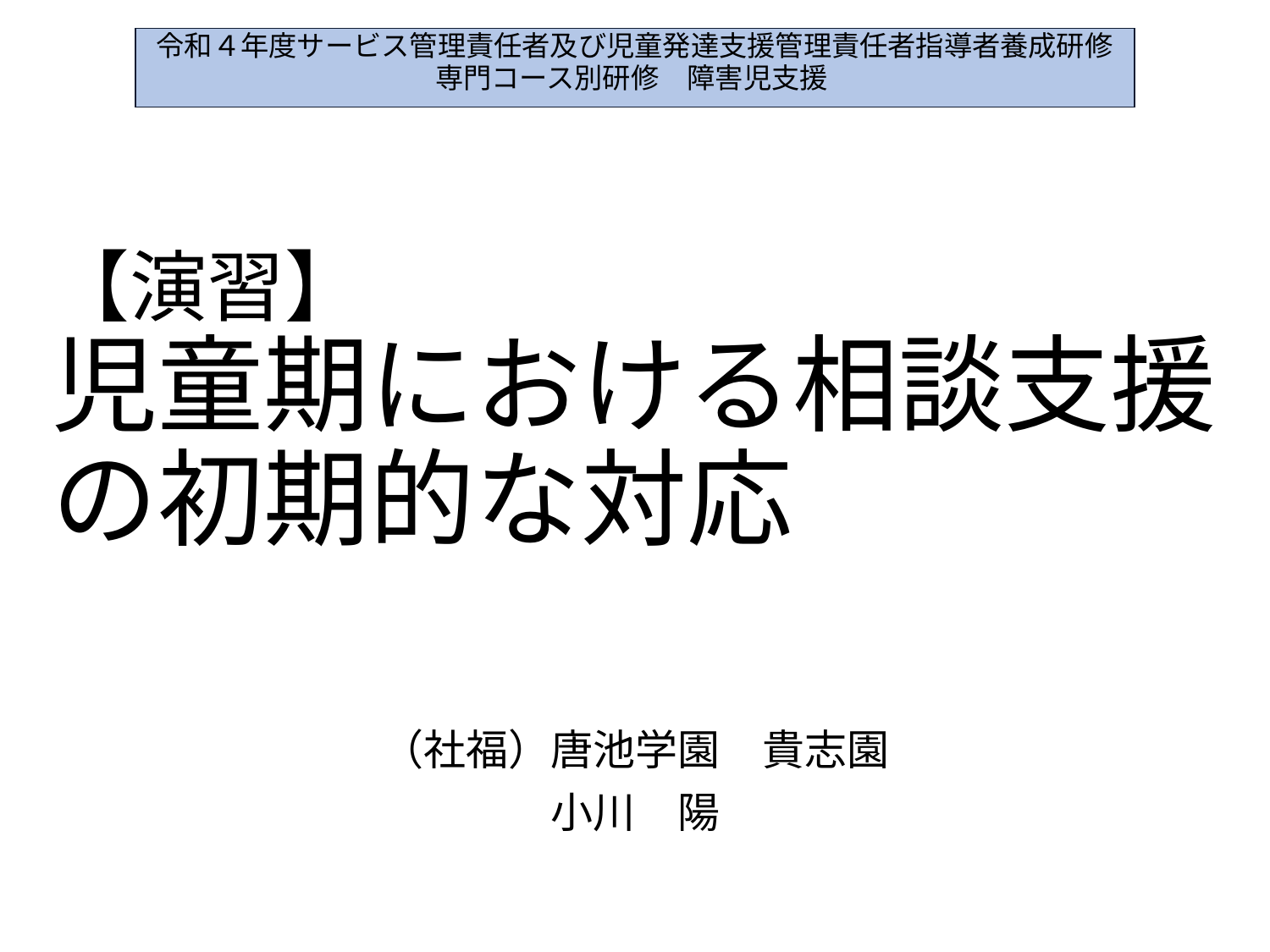

令和４年度サービス管理責任者及び児童発達支援管理責任者指導者養成研修
専門コース別研修　障害児支援

# 【演習】 児童期における相談支援の初期的な対応
（社福）唐池学園　貴志園
小川　陽